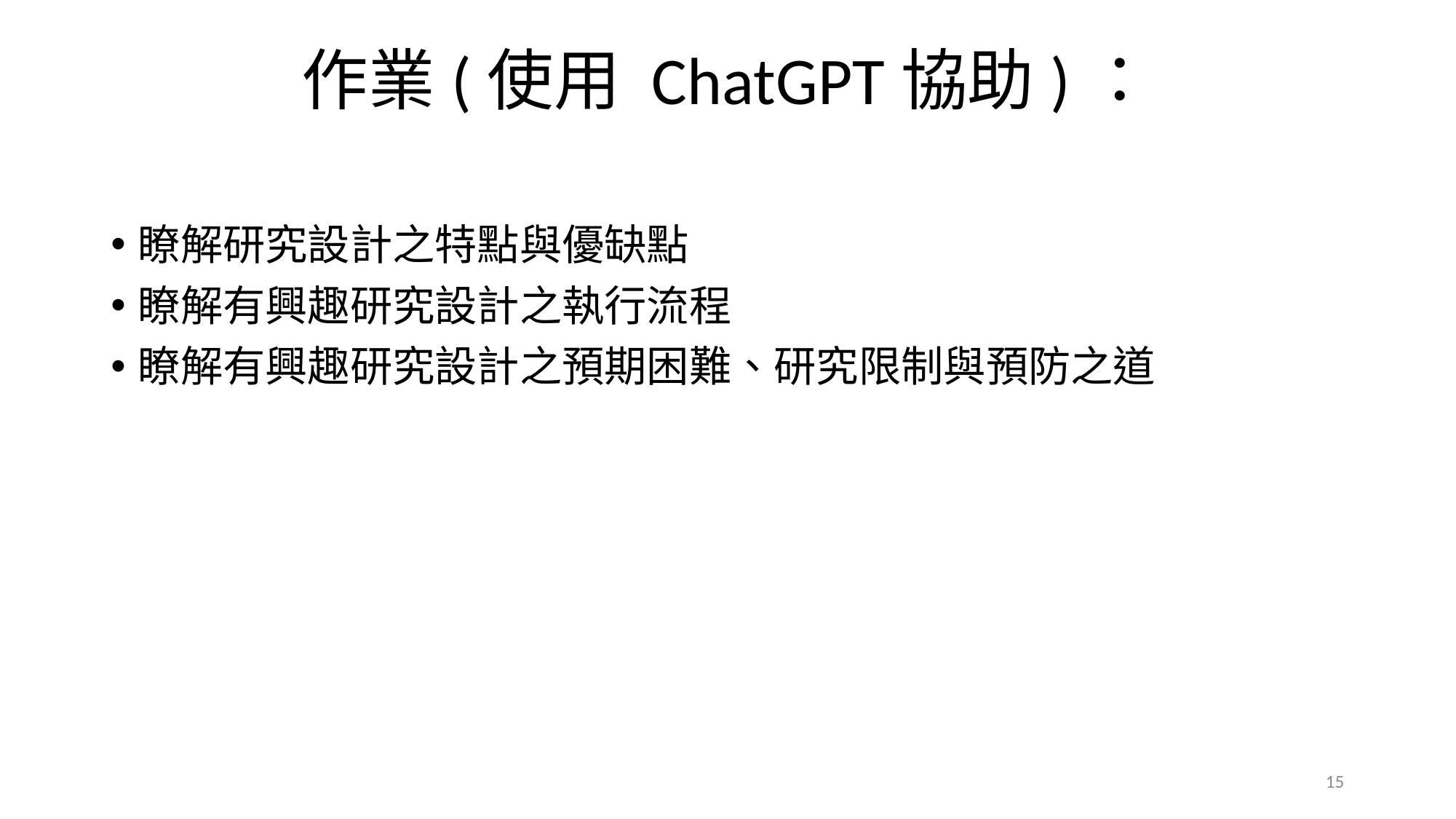

# 作業(使用 ChatGPT協助)：
瞭解研究設計之特點與優缺點
瞭解有興趣研究設計之執行流程
瞭解有興趣研究設計之預期困難、研究限制與預防之道
15